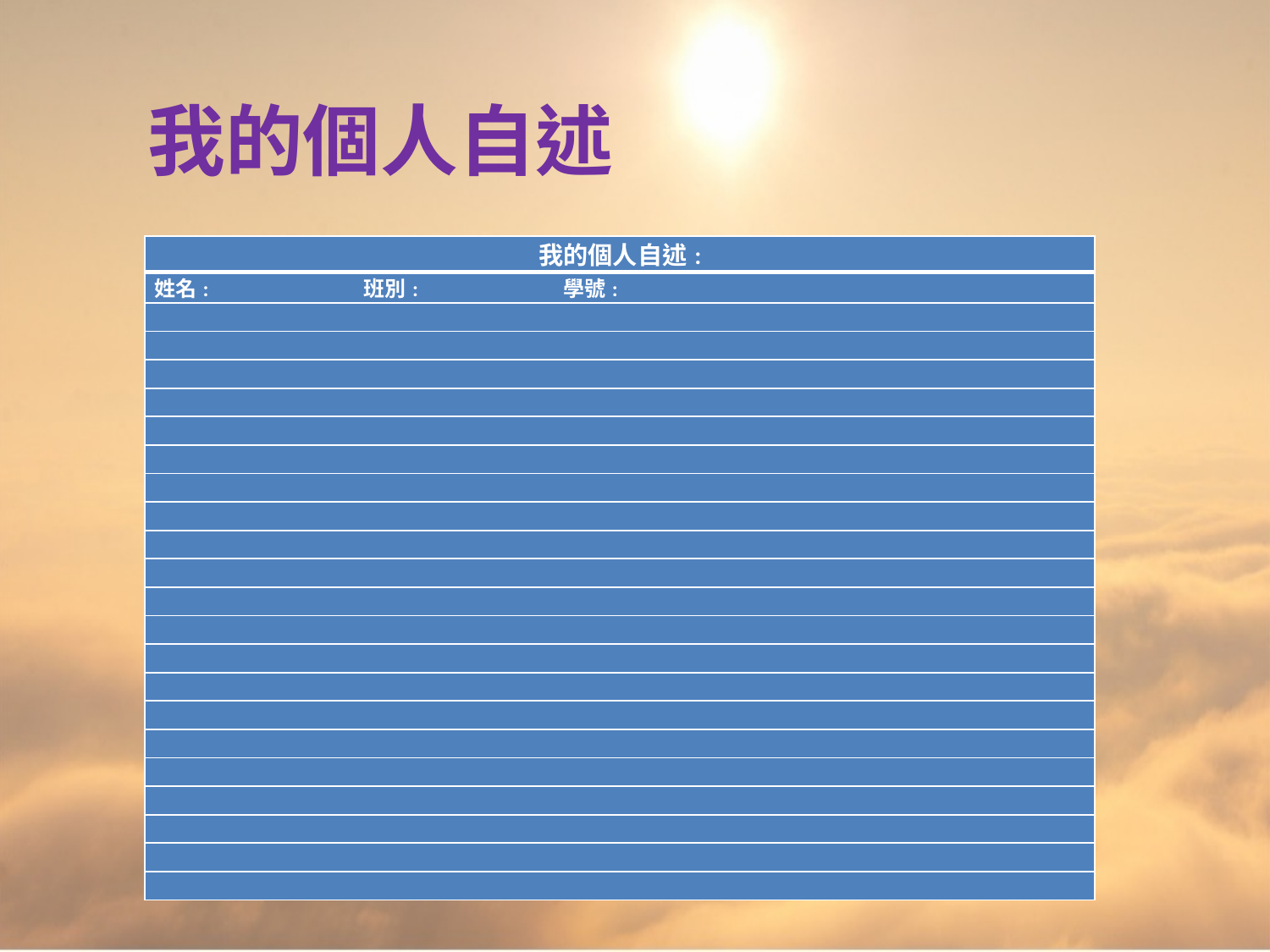

# 我的個人自述
| 我的個人自述: |
| --- |
| 姓名: 班別: 學號: |
|  |
|  |
|  |
|  |
|  |
|  |
|  |
|  |
|  |
|  |
|  |
|  |
|  |
|  |
|  |
|  |
|  |
|  |
|  |
|  |
|  |